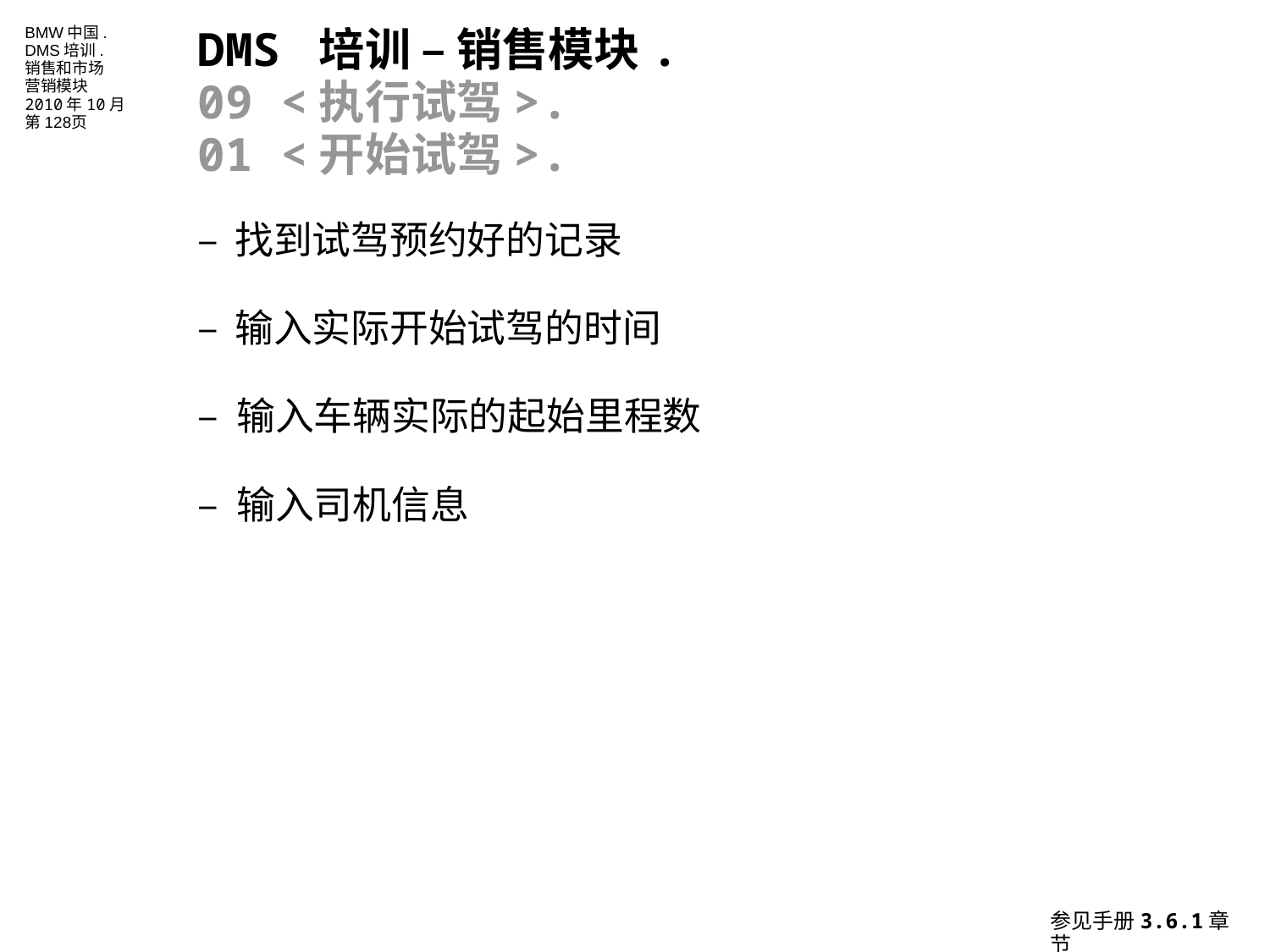

DMS 培训 – 销售模块.
09 <执行试驾>.
01 <开始试驾>.
–	找到试驾预约好的记录

–	输入实际开始试驾的时间

– 输入车辆实际的起始里程数

– 输入司机信息

参见手册3.6.1章节